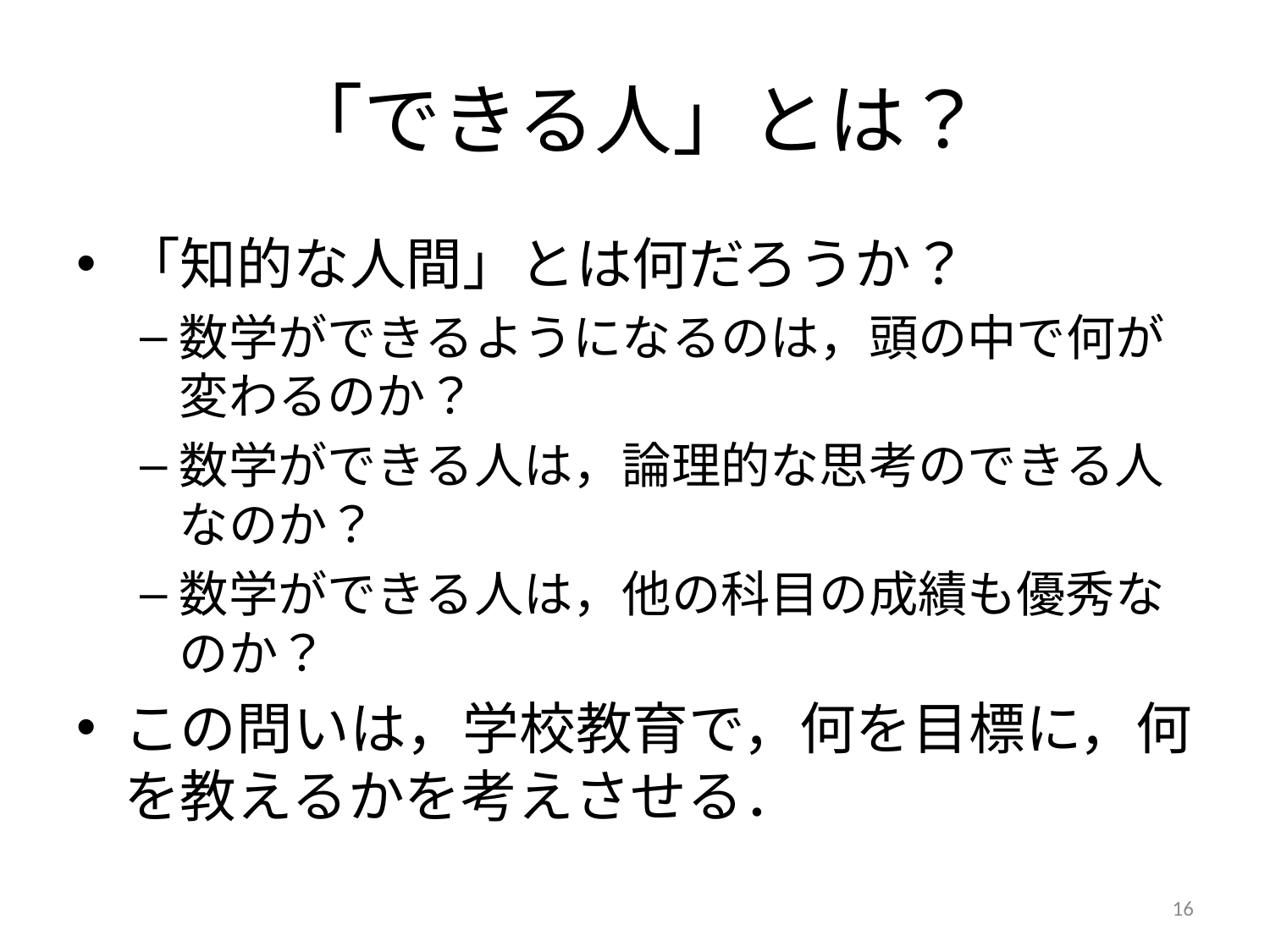

# 「できる人」とは？
「知的な人間」とは何だろうか？
数学ができるようになるのは，頭の中で何が変わるのか？
数学ができる人は，論理的な思考のできる人なのか？
数学ができる人は，他の科目の成績も優秀なのか？
この問いは，学校教育で，何を目標に，何を教えるかを考えさせる．
16